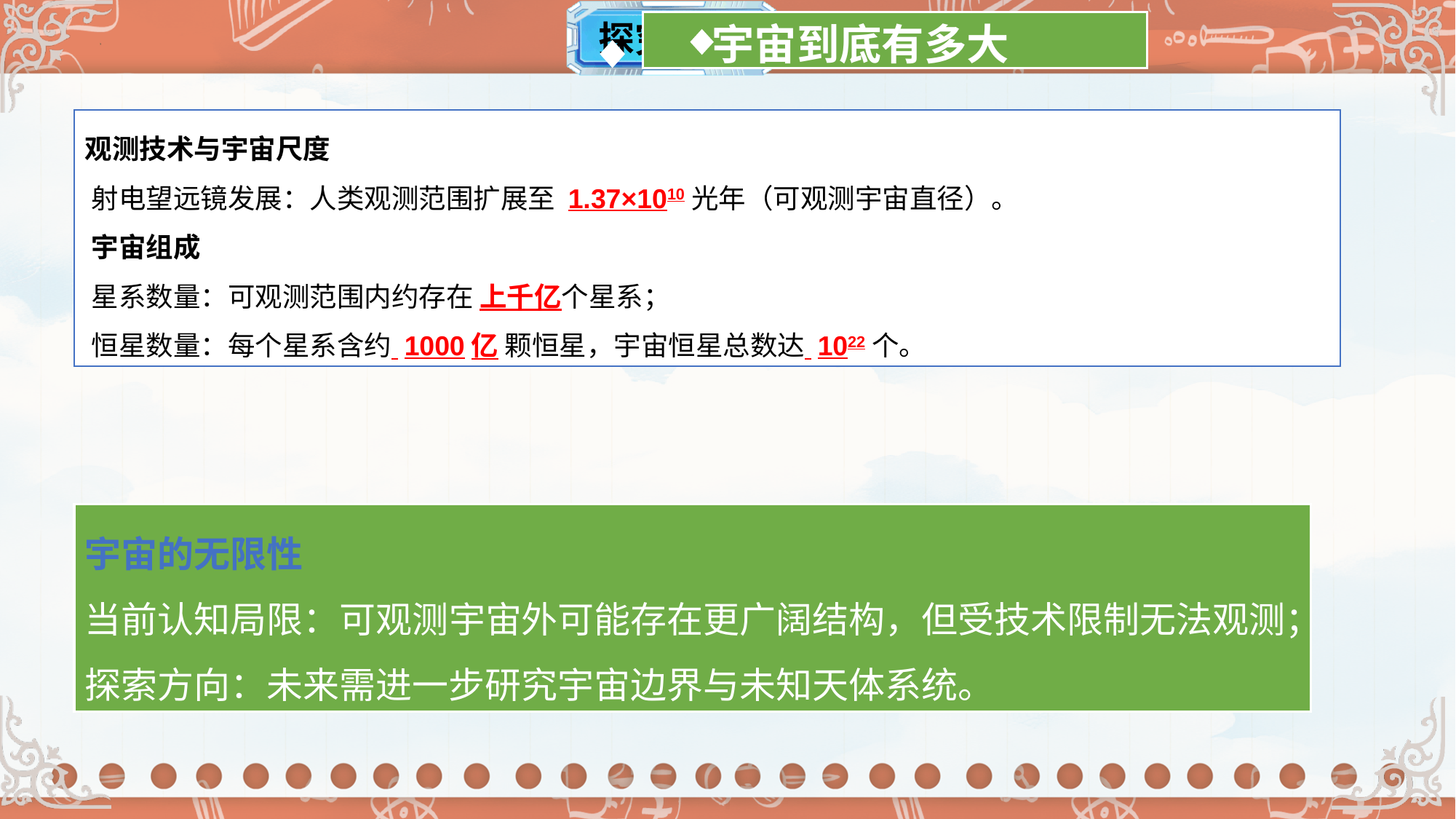

宇宙到底有多大

观测技术与宇宙尺度
​射电望远镜发展：人类观测范围扩展至 1.37×1010光年（可观测宇宙直径）。
​宇宙组成
​星系数量：可观测范围内约存在 ​上千亿个星系；
​恒星数量：每个星系含约 1000亿 颗恒星，宇宙恒星总数达 1022个。
宇宙的无限性
当前认知局限：可观测宇宙外可能存在更广阔结构，但受技术限制无法观测；
探索方向：未来需进一步研究宇宙边界与未知天体系统。